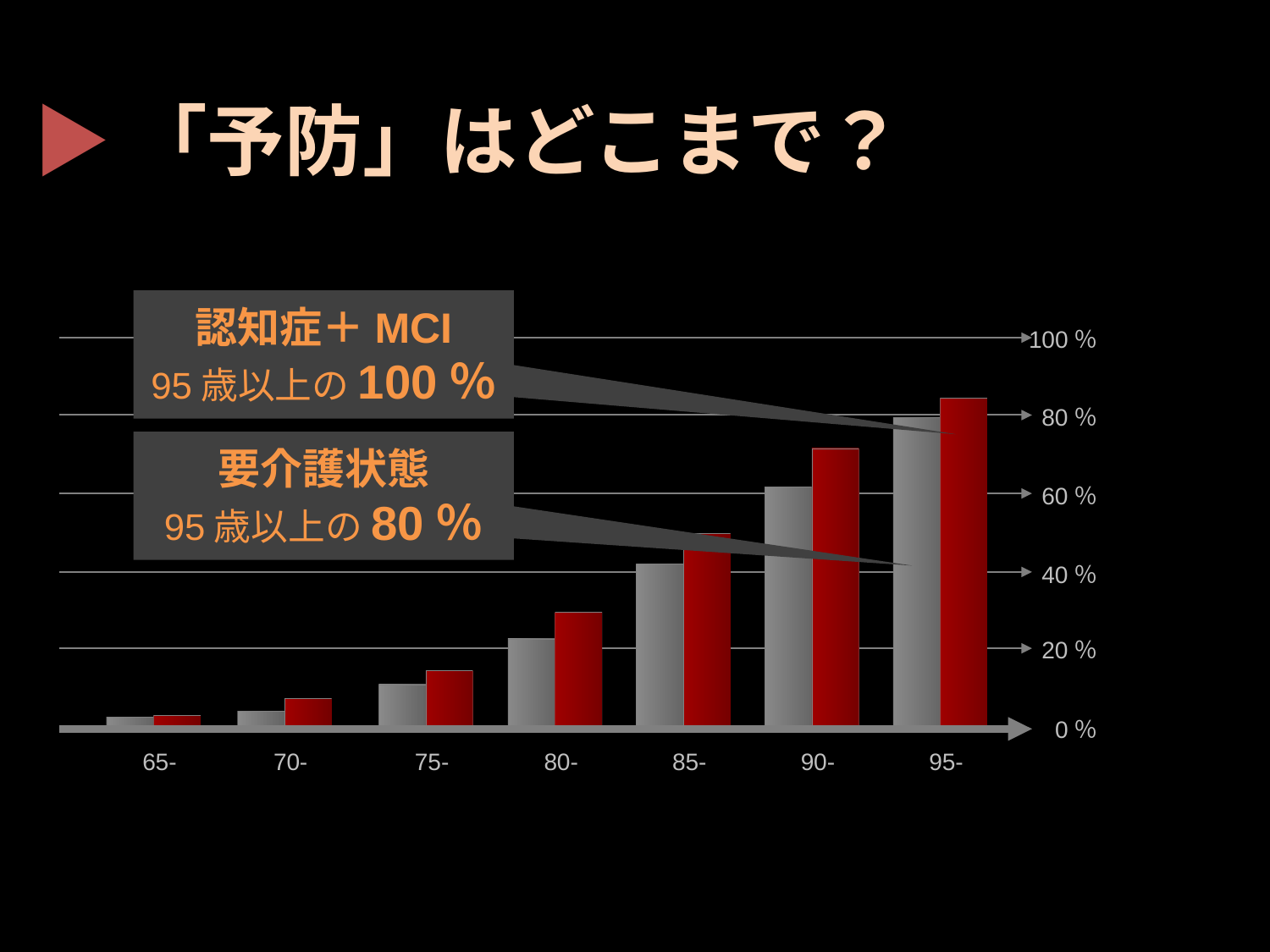

▶「予防」はどこまで？
認知症＋MCI
95歳以上の100％
100％
80％

要介護状態
95歳以上の80％

60％

40％

20％

0％

65-
70-
75-
80-
85-
90-
95-